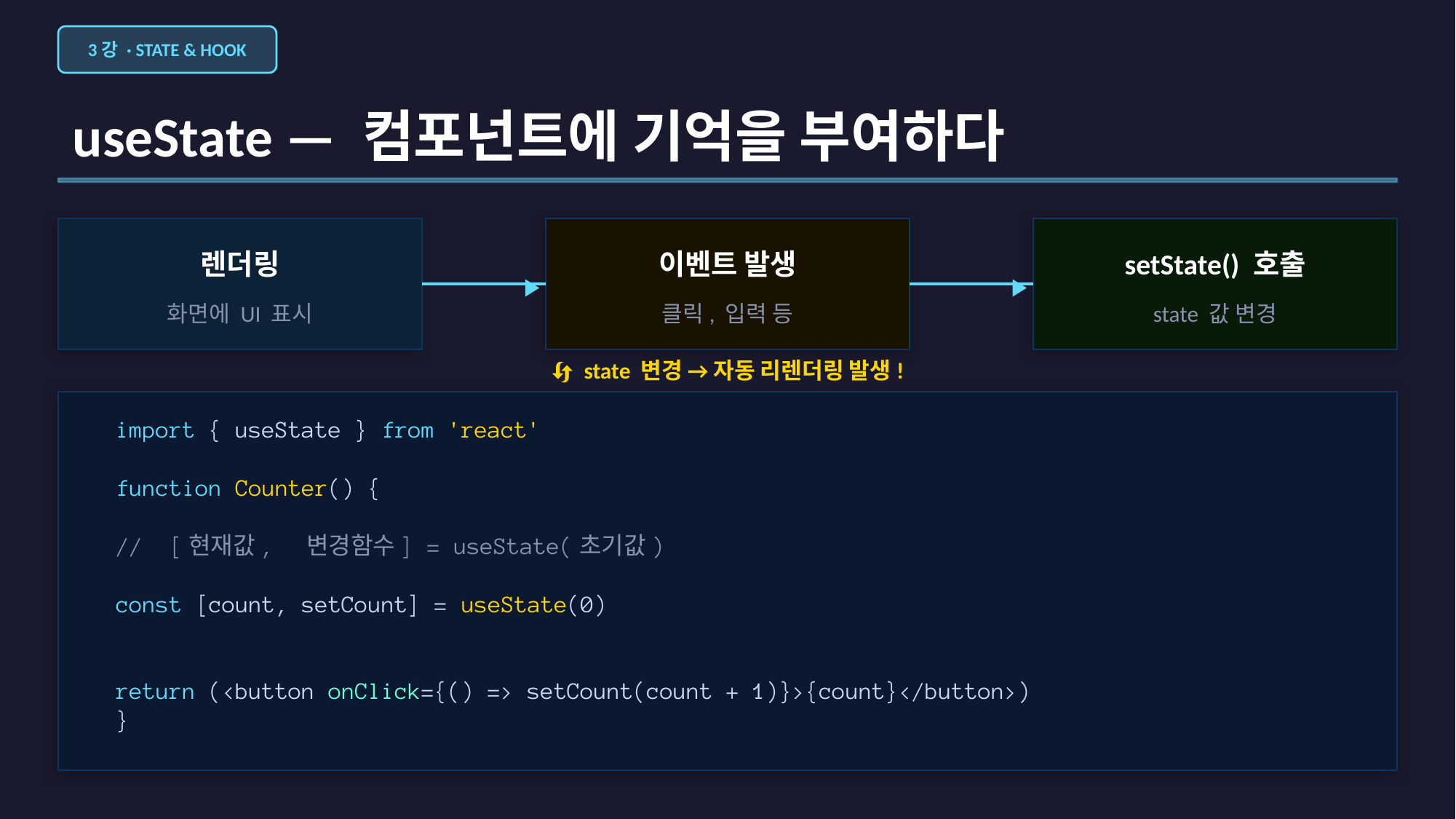

3강 · STATE & HOOK
useState — 컴포넌트에 기억을 부여하다

렌더링
이벤트 발생
setState() 호출
▶
▶
화면에 UI 표시
클릭, 입력 등
state 값 변경
🔄  state 변경 → 자동 리렌더링 발생!

import { useState } from 'react'
function Counter() {

//  [현재값,  변경함수] = useState(초기값)

const [count, setCount] = useState(0)

return (<button onClick={() => setCount(count + 1)}>{count}</button>)
}